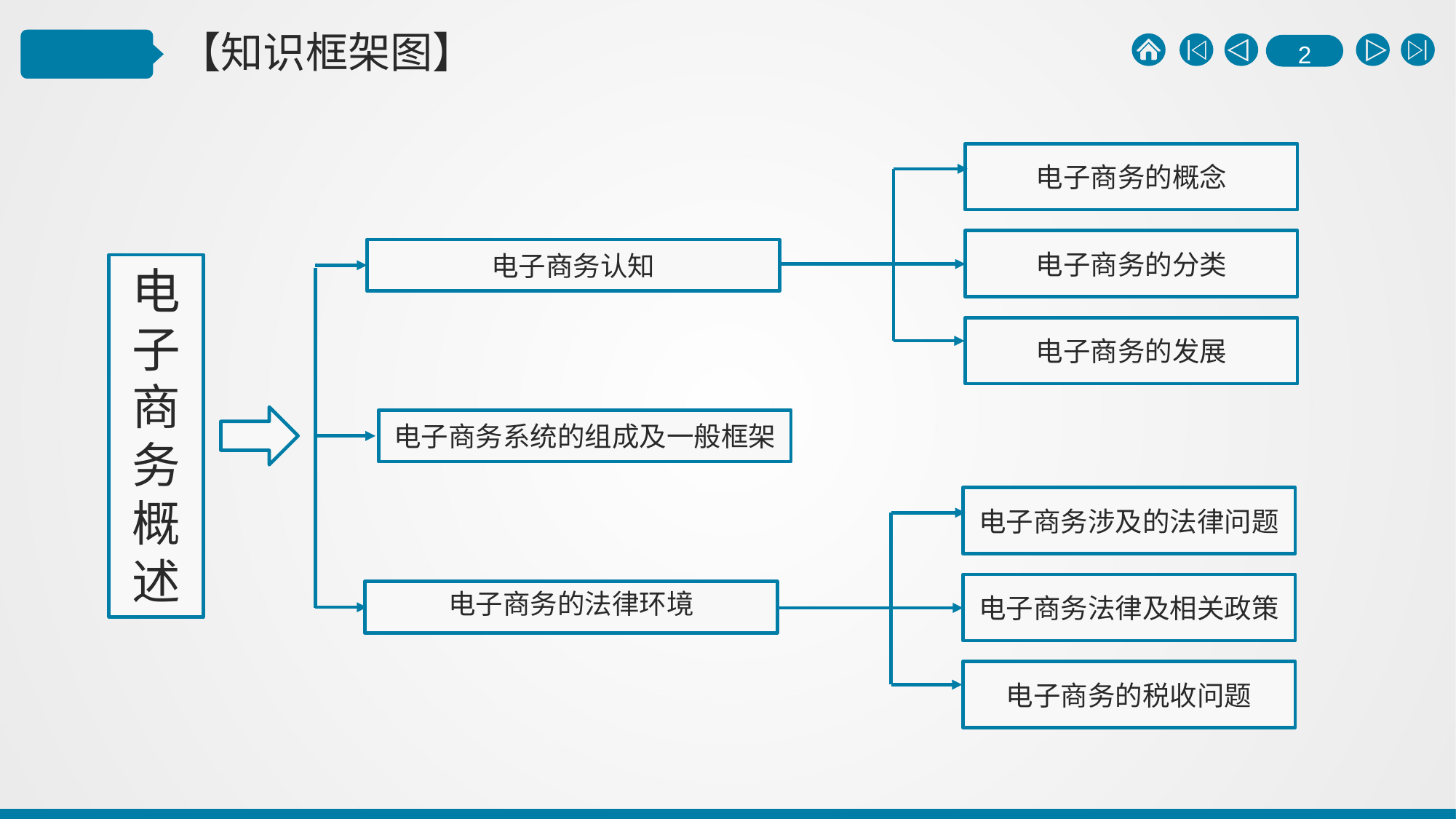

电子商务的概念
电子商务的分类
电子商务认知
电
子
商
务
概
述
电子商务的发展

电子商务系统的组成及一般框架
电子商务涉及的法律问题
电子商务法律及相关政策
电子商务的法律环境
电子商务的税收问题